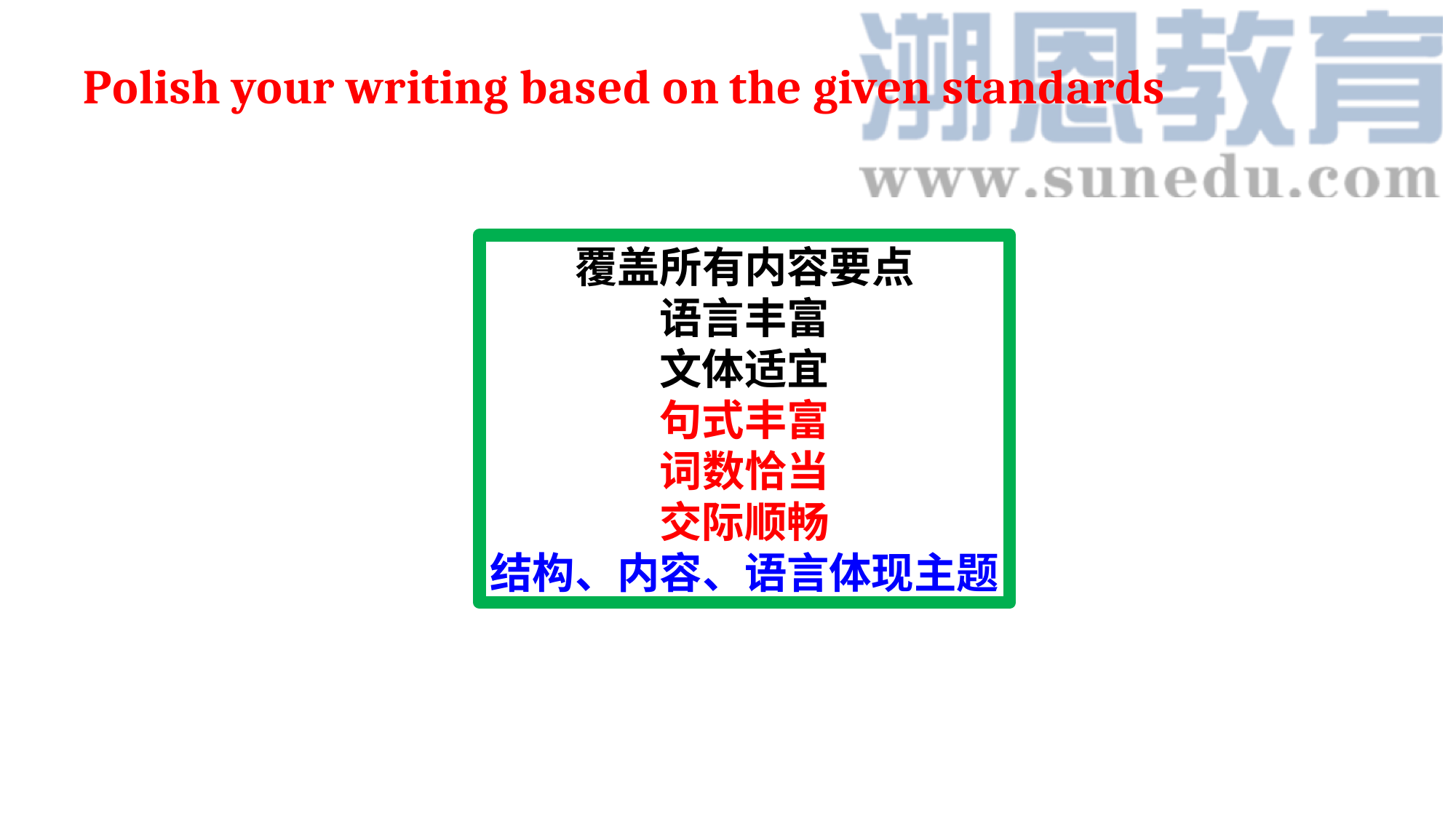

Polish your writing based on the given standards
覆盖所有内容要点
语言丰富
文体适宜
句式丰富
词数恰当
交际顺畅
结构、内容、语言体现主题